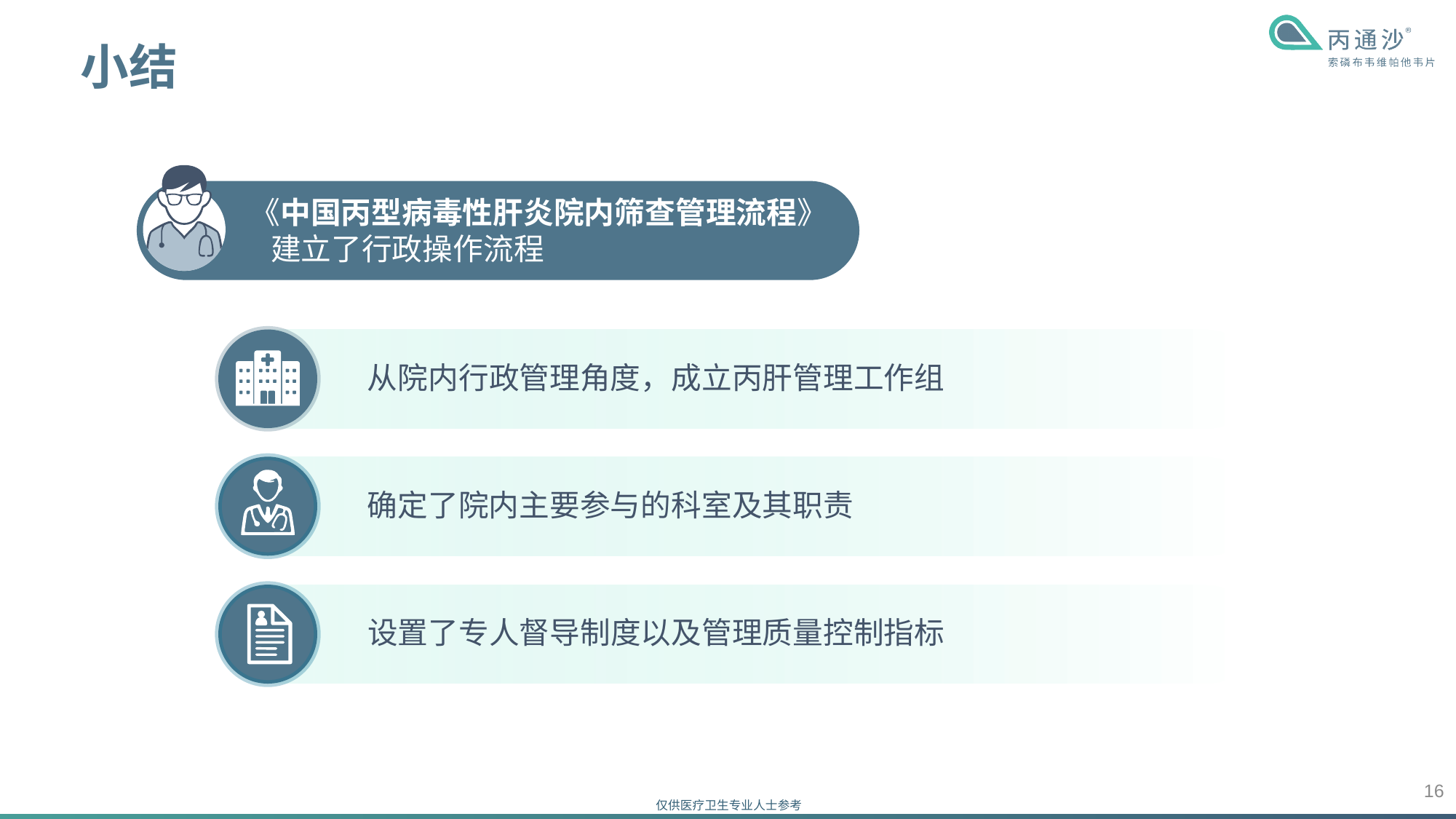

# 小结

《中国丙型病毒性肝炎院内筛查管理流程》
  建立了行政操作流程

从院内行政管理角度，成立丙肝管理工作组

确定了院内主要参与的科室及其职责

设置了专人督导制度以及管理质量控制指标
16